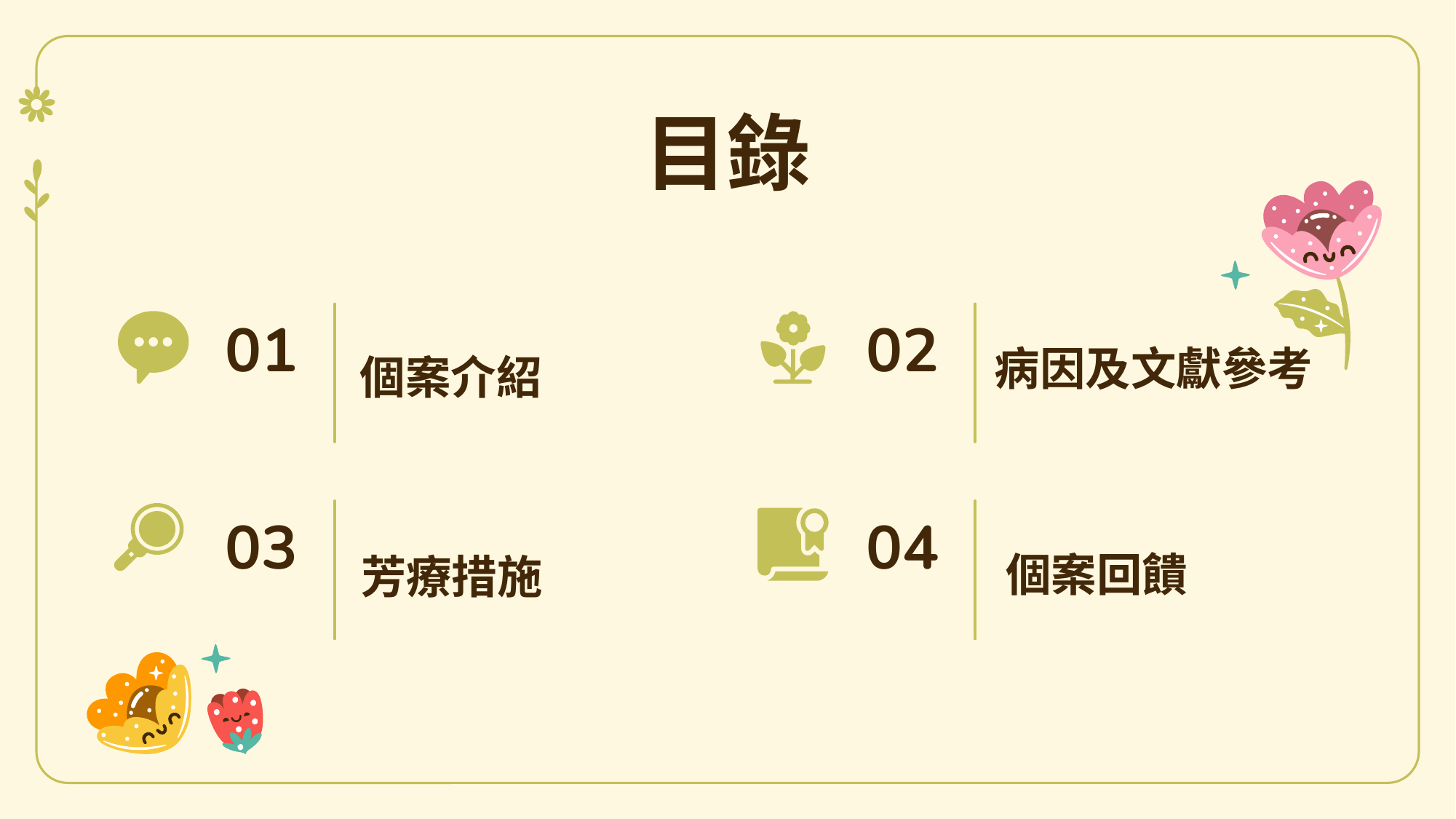

# 目錄

01
02

病因及文獻參考
個案介紹
03
04

個案回饋
芳療措施